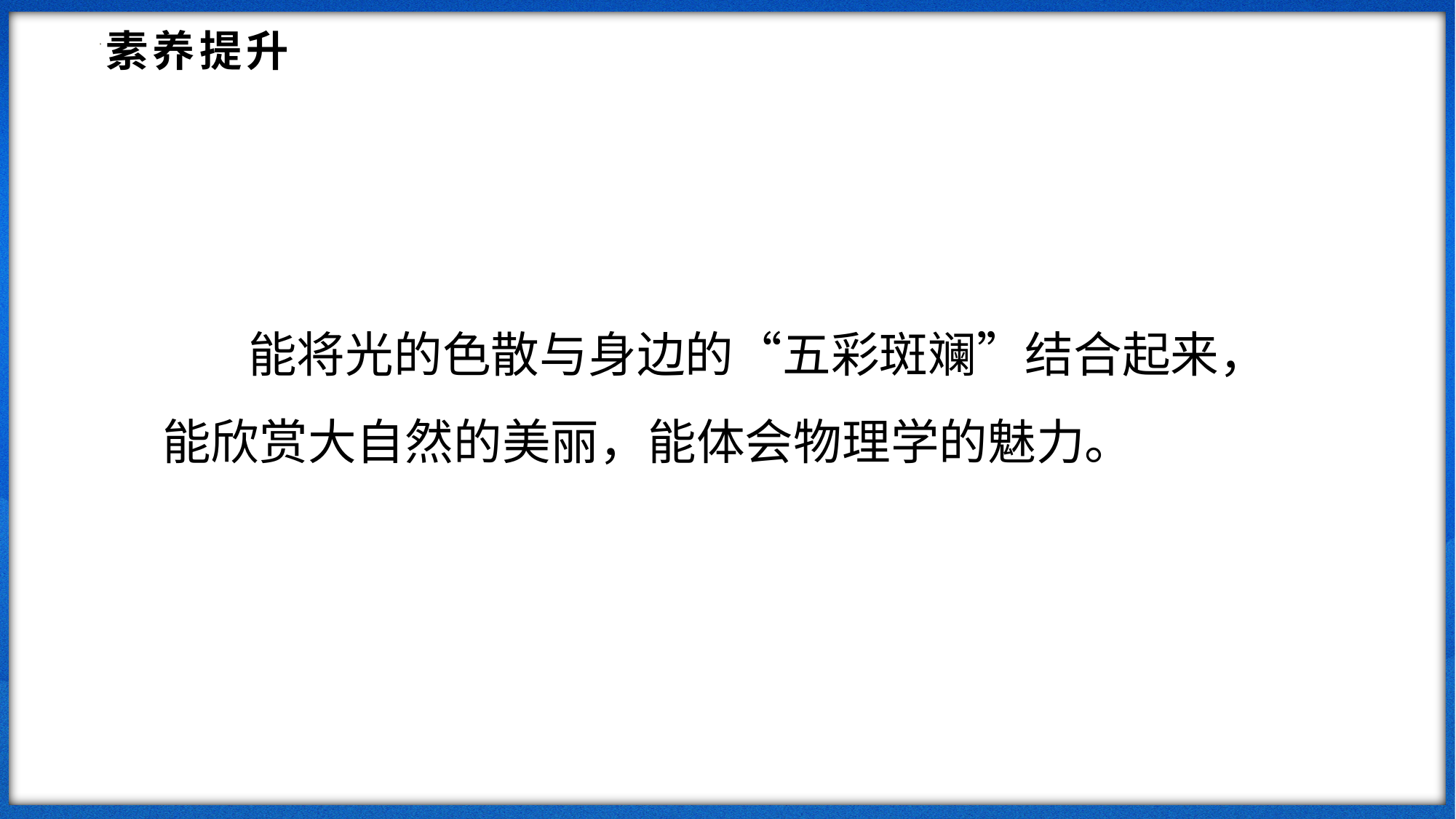

素养提升
能将光的色散与身边的“五彩斑斓”结合起来，能欣赏大自然的美丽，能体会物理学的魅力。